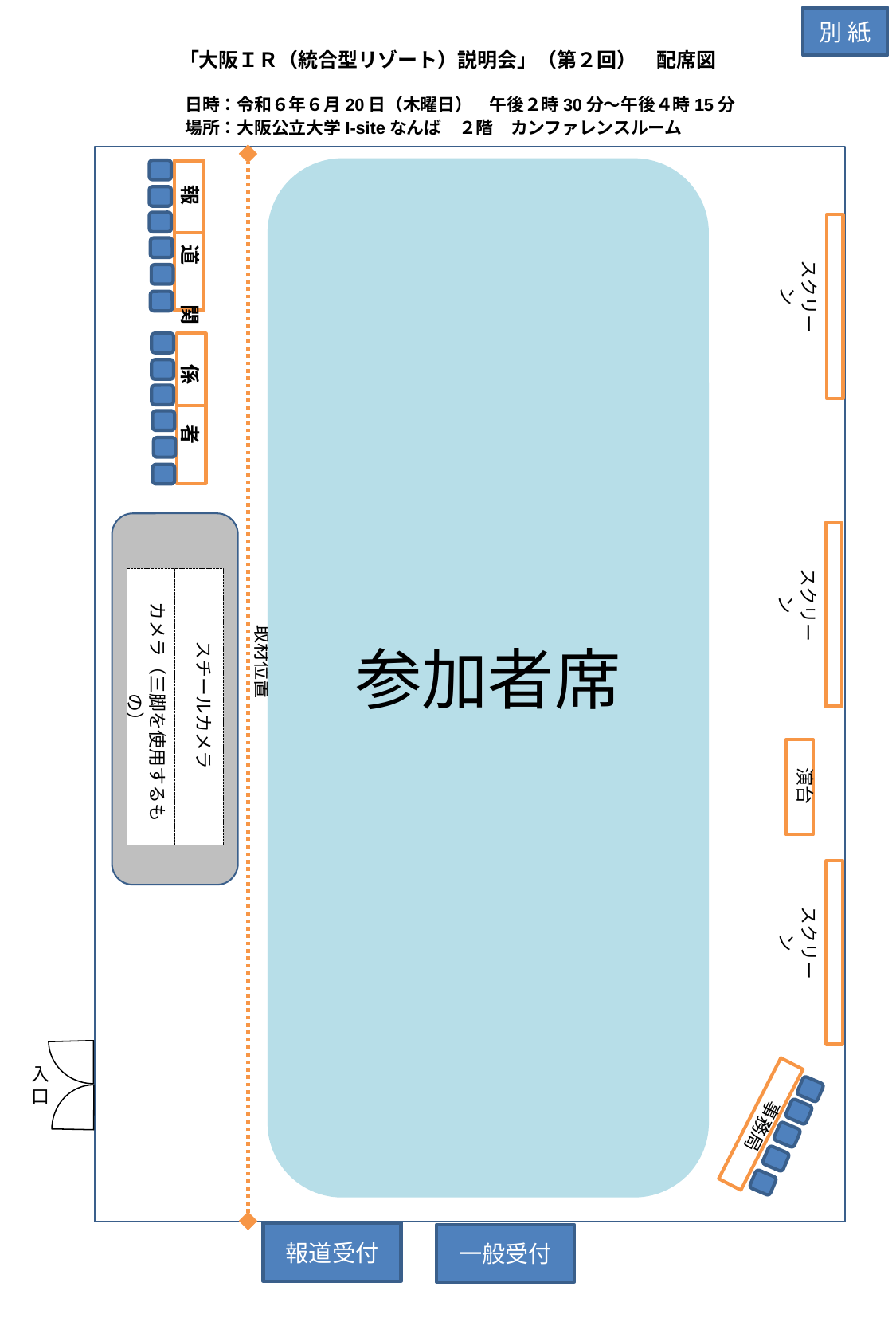

別 紙
「大阪ＩＲ（統合型リゾート）説明会」（第２回）　配席図
日時：令和６年６月20日（木曜日）　午後２時30分～午後４時15分
場所：大阪公立大学I-siteなんば　２階　カンファレンスルーム
報　　道　　関　　係　　者

参加者席

スクリーン

カメラ（三脚を使用するもの）
スチールカメラ

スクリーン

取材位置
演台

スクリーン

入口
事務局

報道受付
一般受付